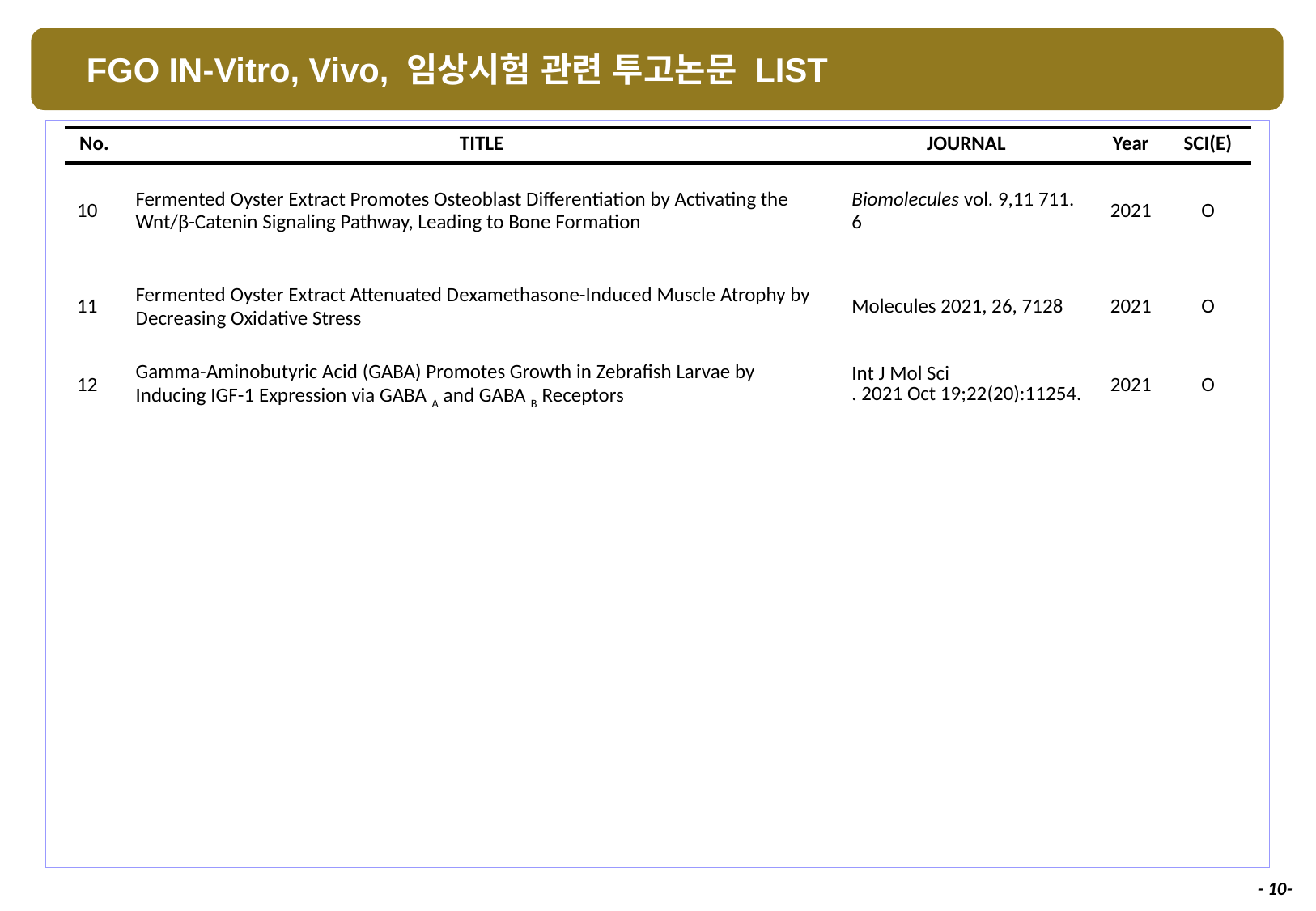

# FGO IN-Vitro, Vivo, 임상시험 관련 투고논문 LIST

| No. | TITLE | JOURNAL | Year | SCI(E) |
| --- | --- | --- | --- | --- |
| 10 | Fermented Oyster Extract Promotes Osteoblast Differentiation by Activating the Wnt/β-Catenin Signaling Pathway, Leading to Bone Formation | Biomolecules vol. 9,11 711. 6 | 2021 | O |
| 11 | Fermented Oyster Extract Attenuated Dexamethasone-Induced Muscle Atrophy by Decreasing Oxidative Stress | Molecules 2021, 26, 7128 | 2021 | O |
| 12 | Gamma-Aminobutyric Acid (GABA) Promotes Growth in Zebrafish Larvae by Inducing IGF-1 Expression via GABA A and GABA B Receptors | Int J Mol Sci . 2021 Oct 19;22(20):11254. | 2021 | O |
- 10-